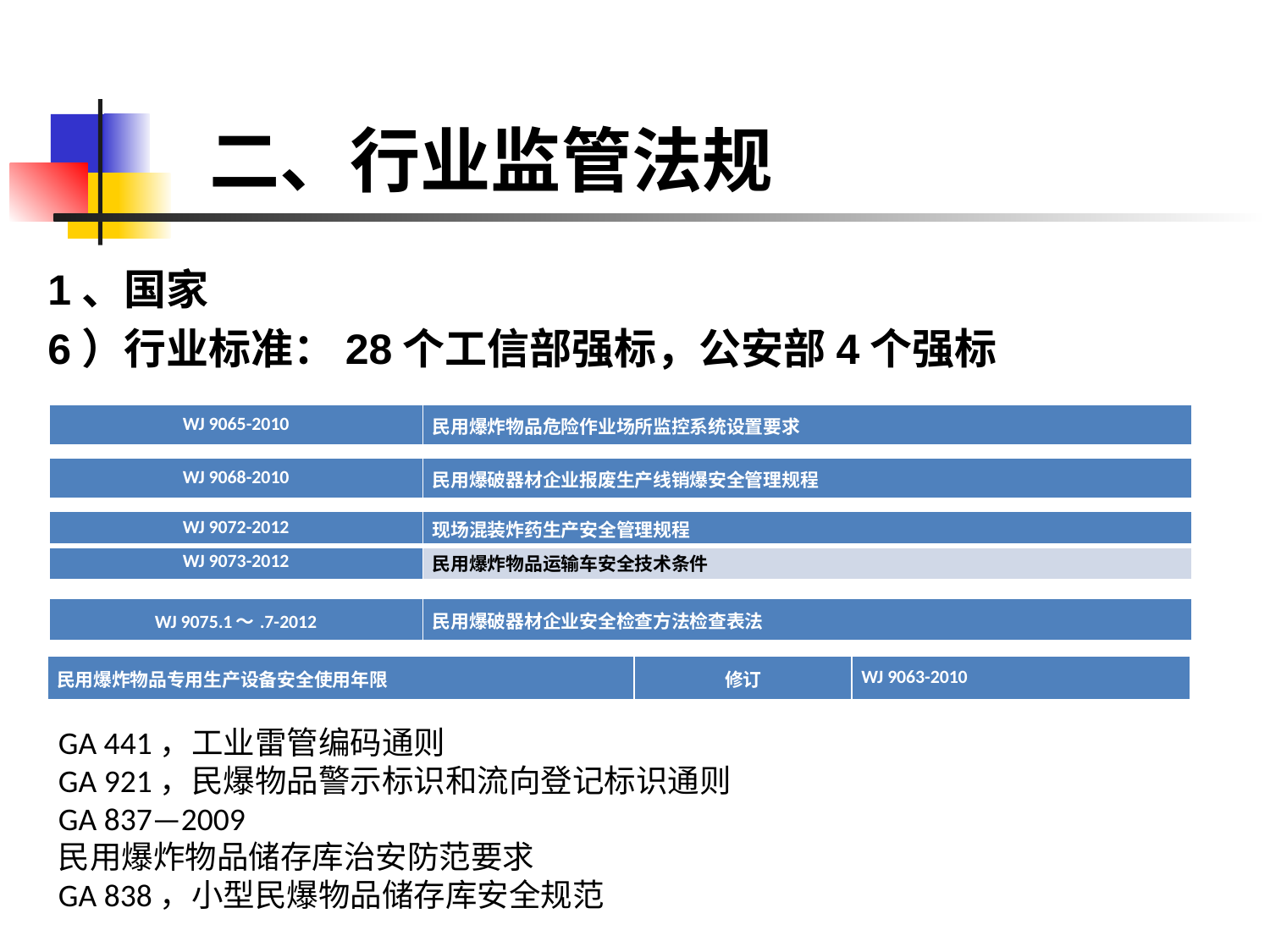

# 二、行业监管法规

1、国家
6）行业标准：28个工信部强标，公安部4个强标
| WJ 9065-2010 | 民用爆炸物品危险作业场所监控系统设置要求 |
| --- | --- |
| WJ 9068-2010 | 民用爆破器材企业报废生产线销爆安全管理规程 |
| --- | --- |
| WJ 9072-2012 | 现场混装炸药生产安全管理规程 |
| --- | --- |
| WJ 9073-2012 | 民用爆炸物品运输车安全技术条件 |
| WJ 9075.1～.7-2012 | 民用爆破器材企业安全检查方法检查表法 |
| --- | --- |
| 民用爆炸物品专用生产设备安全使用年限 | 修订 | WJ 9063-2010 |
| --- | --- | --- |
GA 441，工业雷管编码通则
GA 921，民爆物品警示标识和流向登记标识通则
GA 837—2009
民用爆炸物品储存库治安防范要求
GA 838，小型民爆物品储存库安全规范